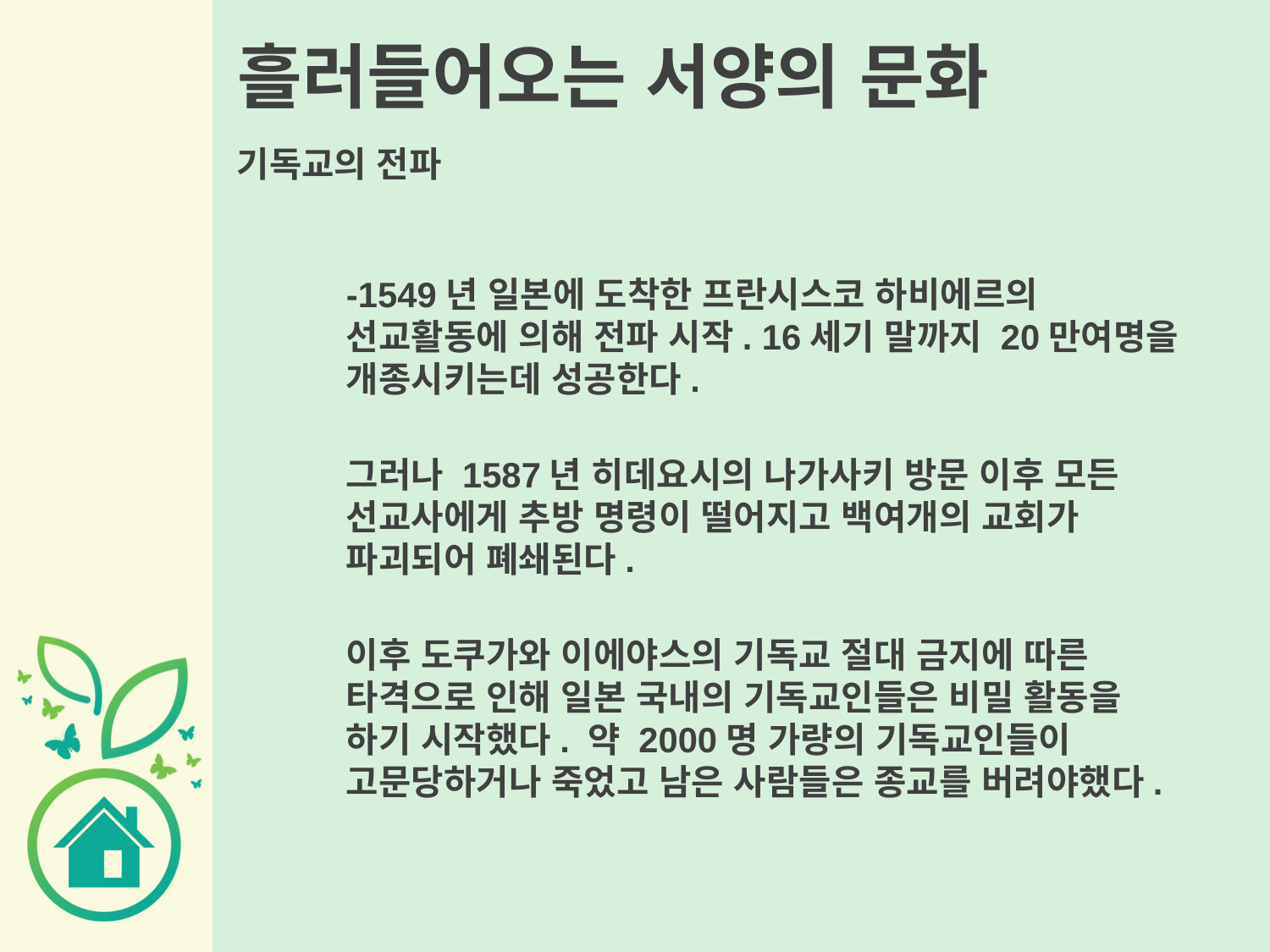

# 흘러들어오는 서양의 문화
기독교의 전파
-1549년 일본에 도착한 프란시스코 하비에르의 선교활동에 의해 전파 시작. 16세기 말까지 20만여명을 개종시키는데 성공한다.

그러나 1587년 히데요시의 나가사키 방문 이후 모든 선교사에게 추방 명령이 떨어지고 백여개의 교회가 파괴되어 폐쇄된다.

이후 도쿠가와 이에야스의 기독교 절대 금지에 따른 타격으로 인해 일본 국내의 기독교인들은 비밀 활동을 하기 시작했다. 약 2000명 가량의 기독교인들이 고문당하거나 죽었고 남은 사람들은 종교를 버려야했다.